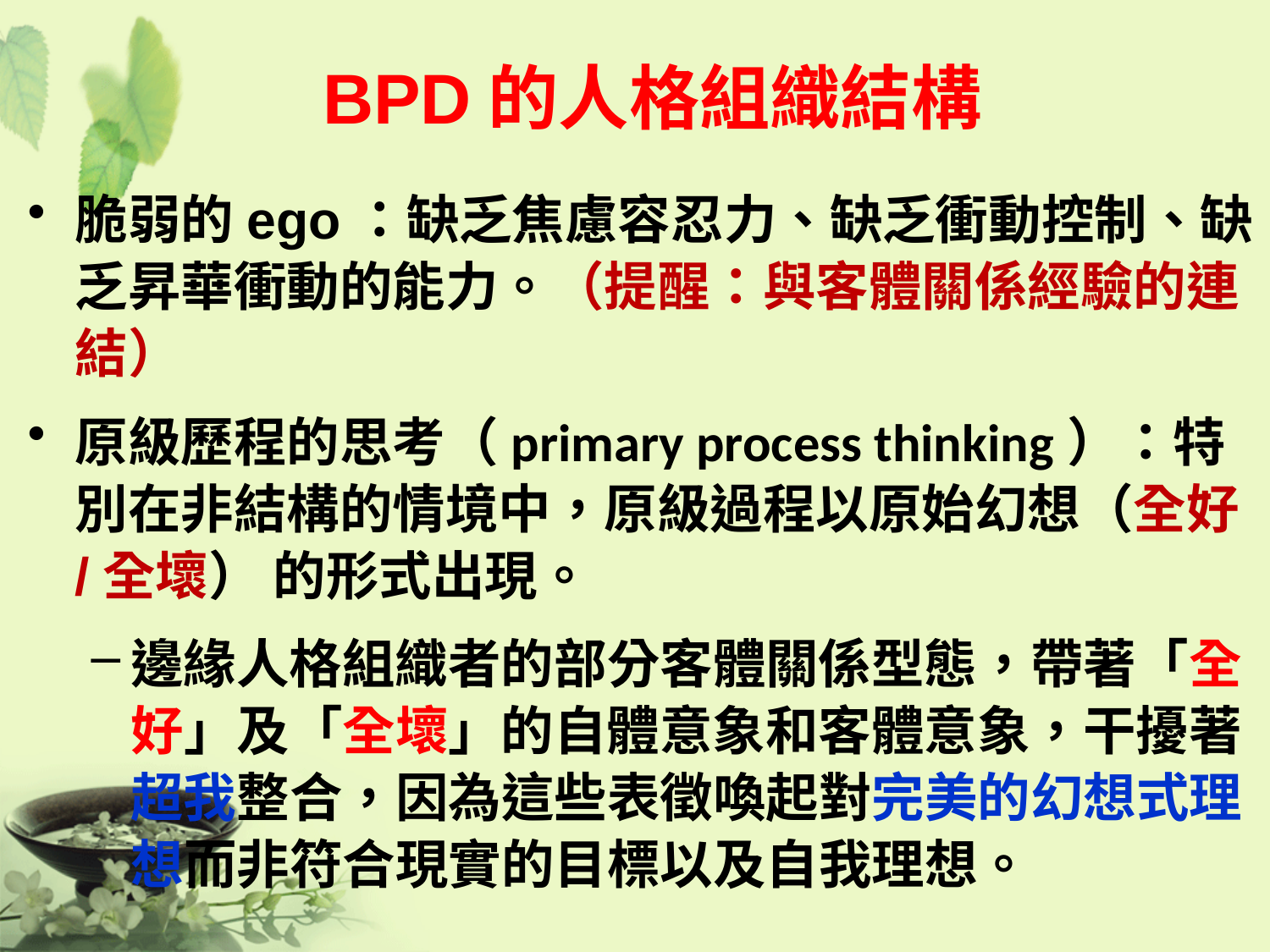

# BPD的人格組織結構
脆弱的ego：缺乏焦慮容忍力、缺乏衝動控制、缺乏昇華衝動的能力。（提醒：與客體關係經驗的連結）
原級歷程的思考（primary process thinking）：特別在非結構的情境中，原級過程以原始幻想（全好 /全壞） 的形式出現。
邊緣人格組織者的部分客體關係型態，帶著「全好」及「全壞」的自體意象和客體意象，干擾著超我整合，因為這些表徵喚起對完美的幻想式理想而非符合現實的目標以及自我理想。